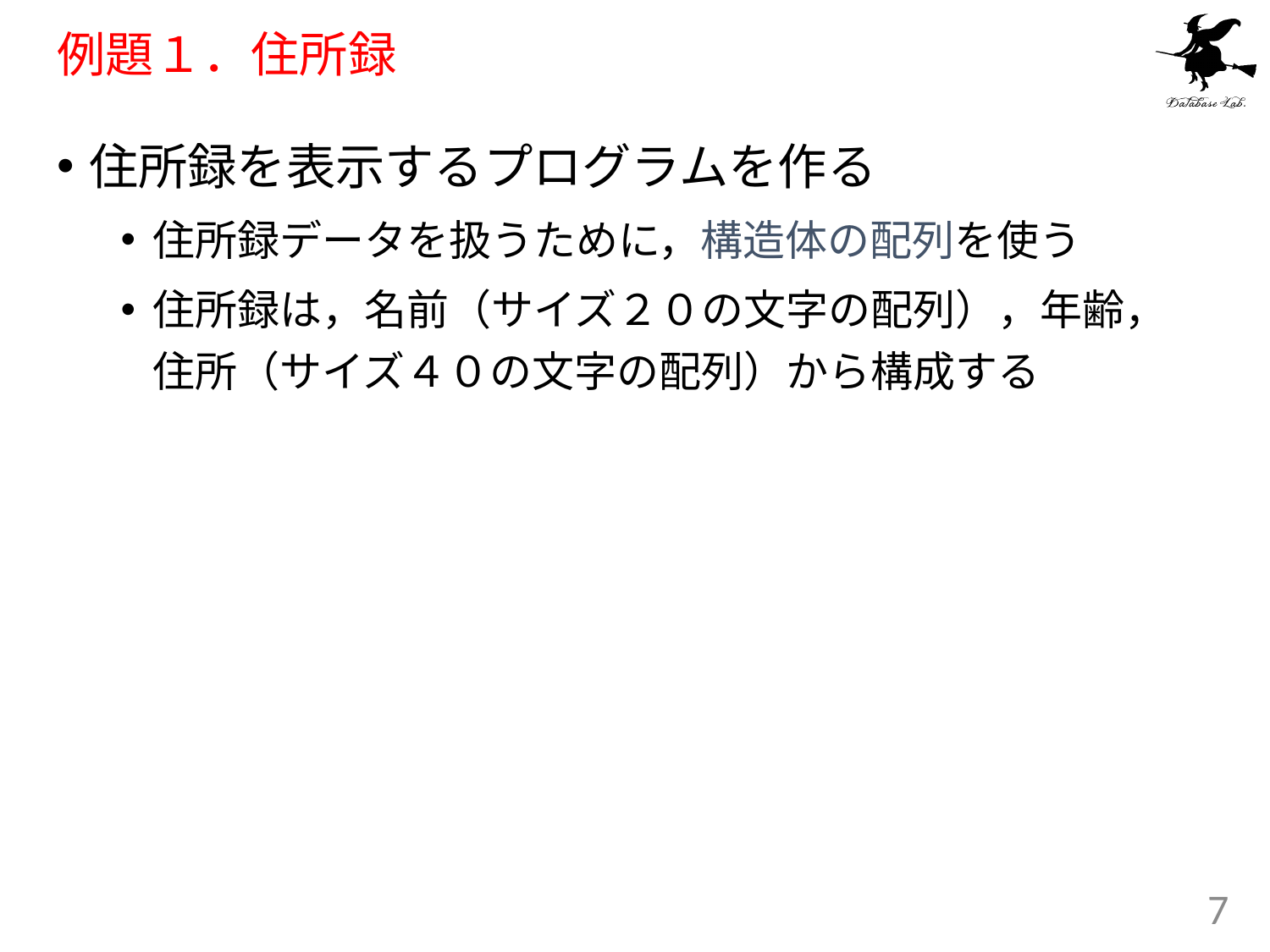

# 例題１．住所録
住所録を表示するプログラムを作る
住所録データを扱うために，構造体の配列を使う
住所録は，名前（サイズ２０の文字の配列），年齢，住所（サイズ４０の文字の配列）から構成する

7